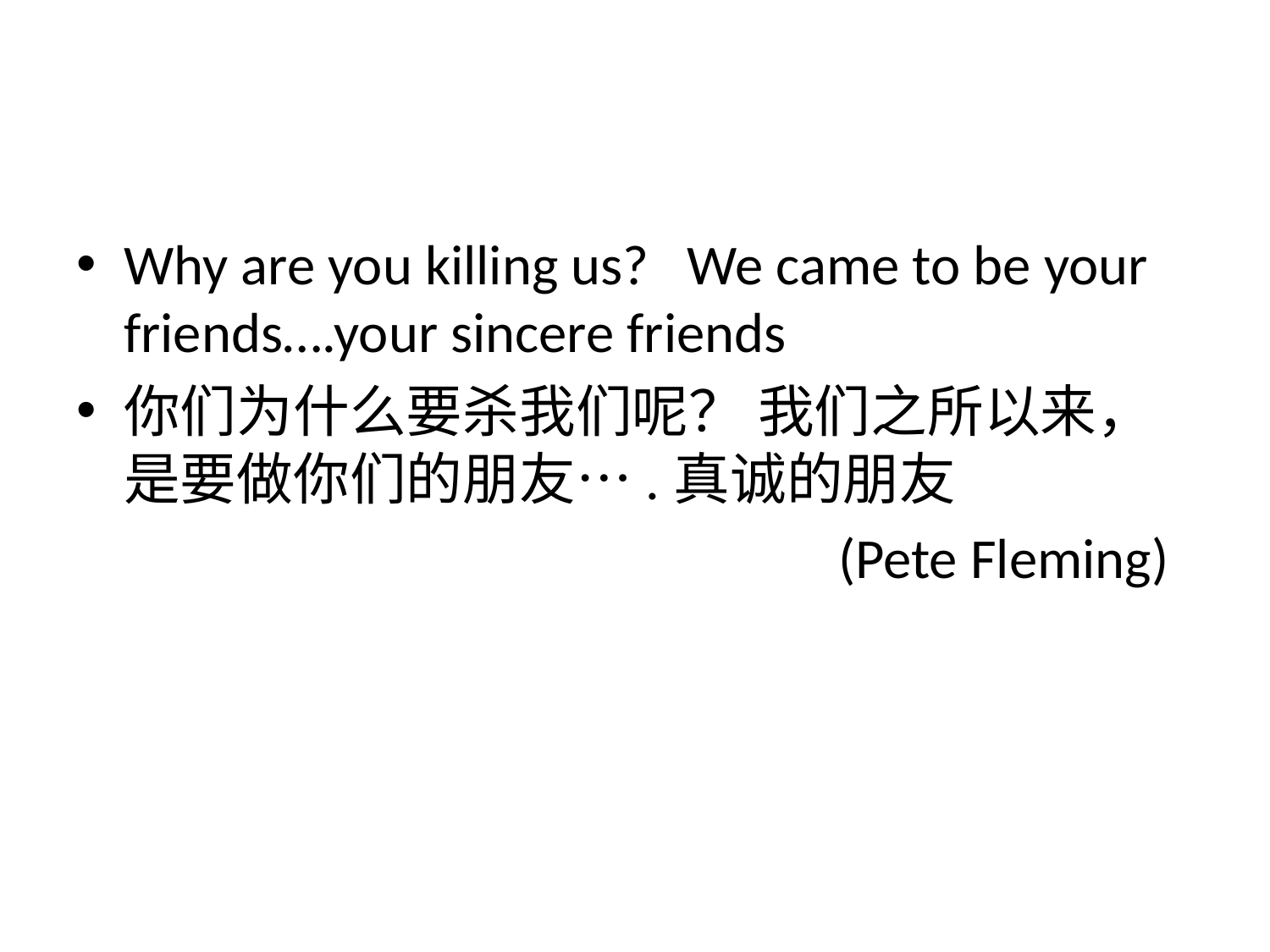

#
Why are you killing us?   We came to be your friends….your sincere friends
你们为什么要杀我们呢？ 我们之所以来，是要做你们的朋友….真诚的朋友
						(Pete Fleming)